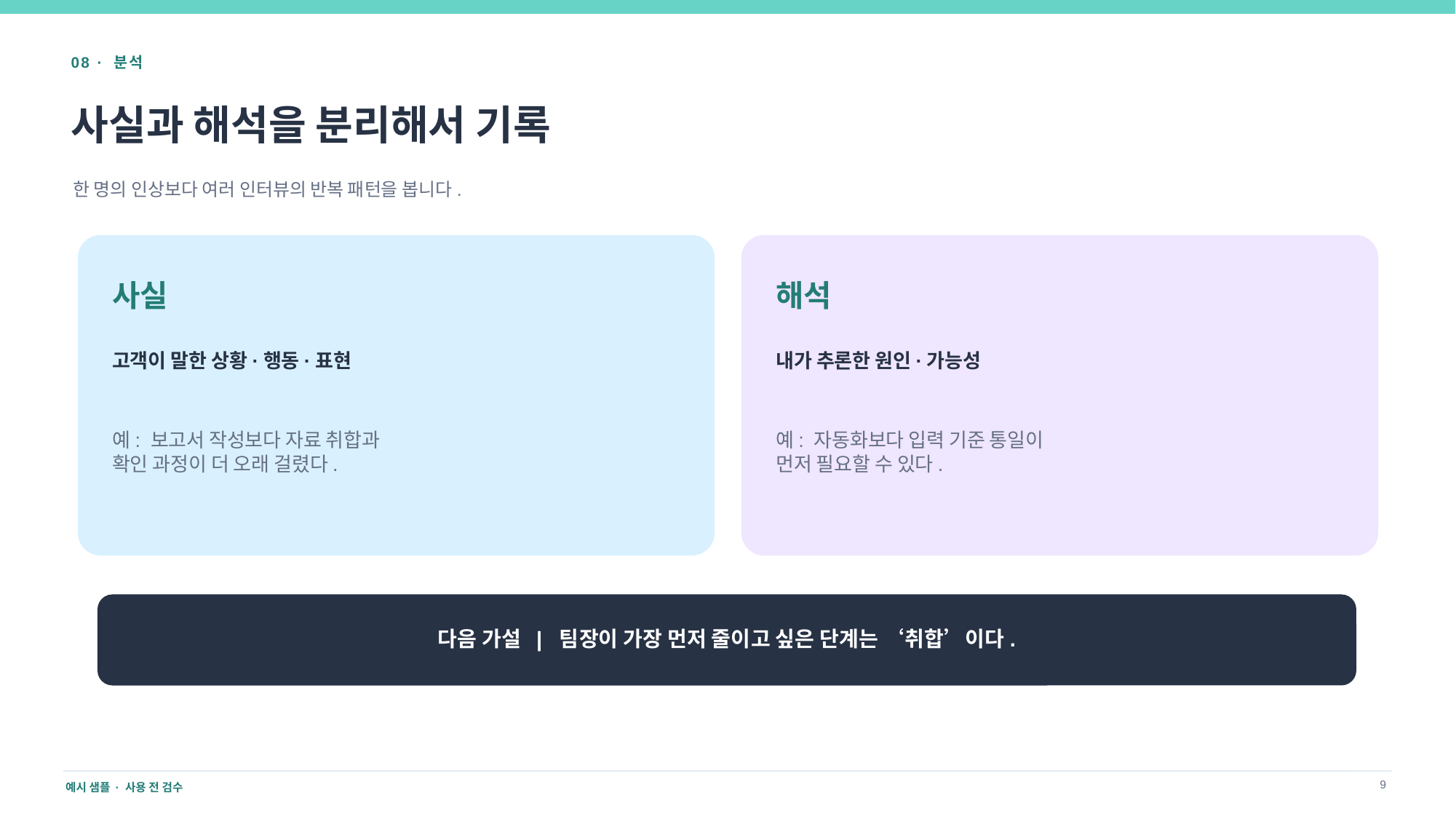

08 · 분석
사실과 해석을 분리해서 기록
한 명의 인상보다 여러 인터뷰의 반복 패턴을 봅니다.

사실
해석
고객이 말한 상황·행동·표현
내가 추론한 원인·가능성
예: 보고서 작성보다 자료 취합과
확인 과정이 더 오래 걸렸다.
예: 자동화보다 입력 기준 통일이
먼저 필요할 수 있다.

다음 가설  |  팀장이 가장 먼저 줄이고 싶은 단계는 ‘취합’이다.
9